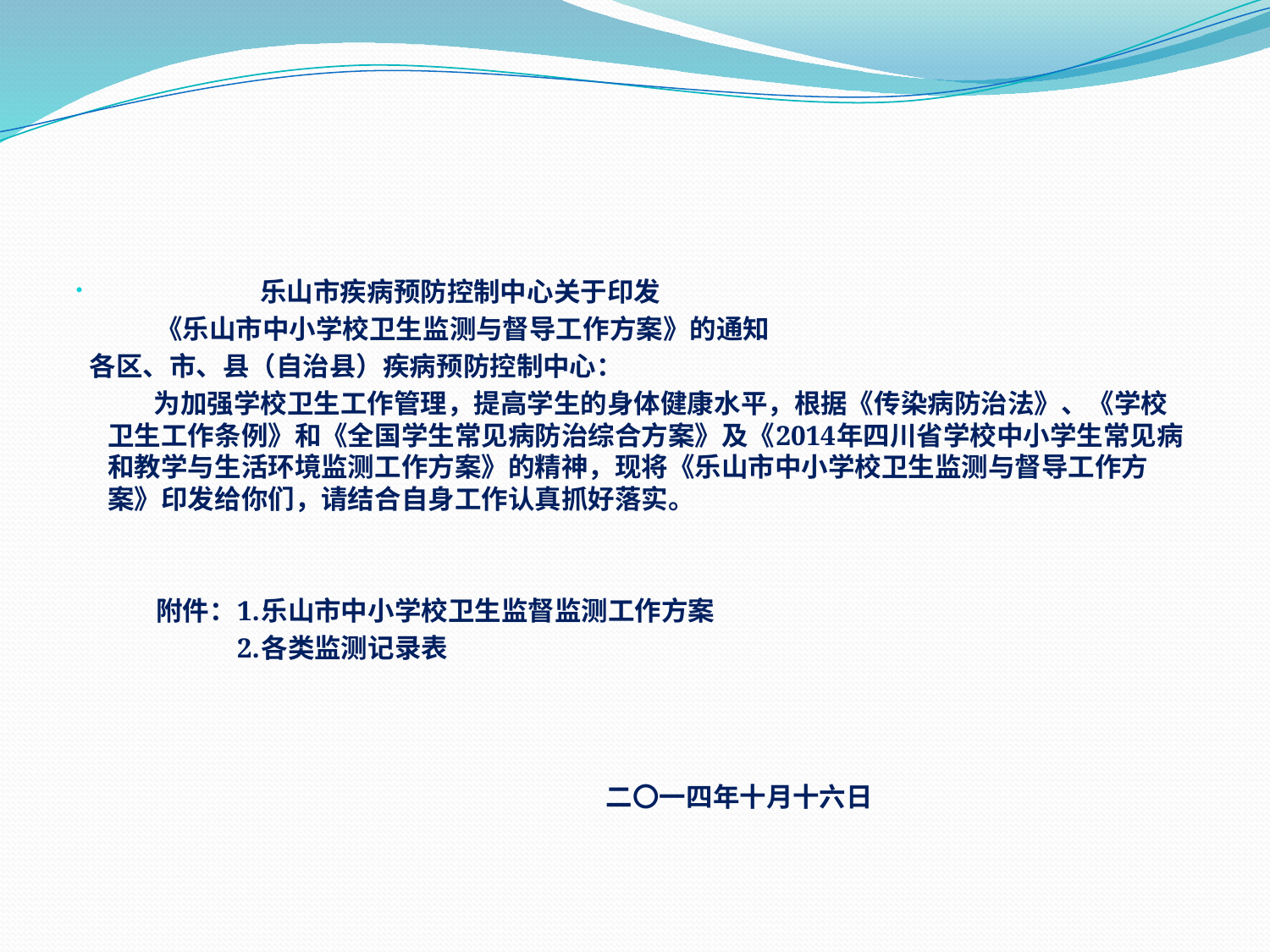

#
　　　　　　　　                                    乐山市疾病预防控制中心关于印发
　　　《乐山市中小学校卫生监测与督导工作方案》的通知
  各区、市、县（自治县）疾病预防控制中心：
　　    为加强学校卫生工作管理，提高学生的身体健康水平，根据《传染病防治法》、《学校卫生工作条例》和《全国学生常见病防治综合方案》及《2014年四川省学校中小学生常见病和教学与生活环境监测工作方案》的精神，现将《乐山市中小学校卫生监测与督导工作方案》印发给你们，请结合自身工作认真抓好落实。

　　　附件：1.乐山市中小学校卫生监督监测工作方案
　　　　　　2.各类监测记录表

                                　　　　　　　　　　　　  二〇一四年十月十六日